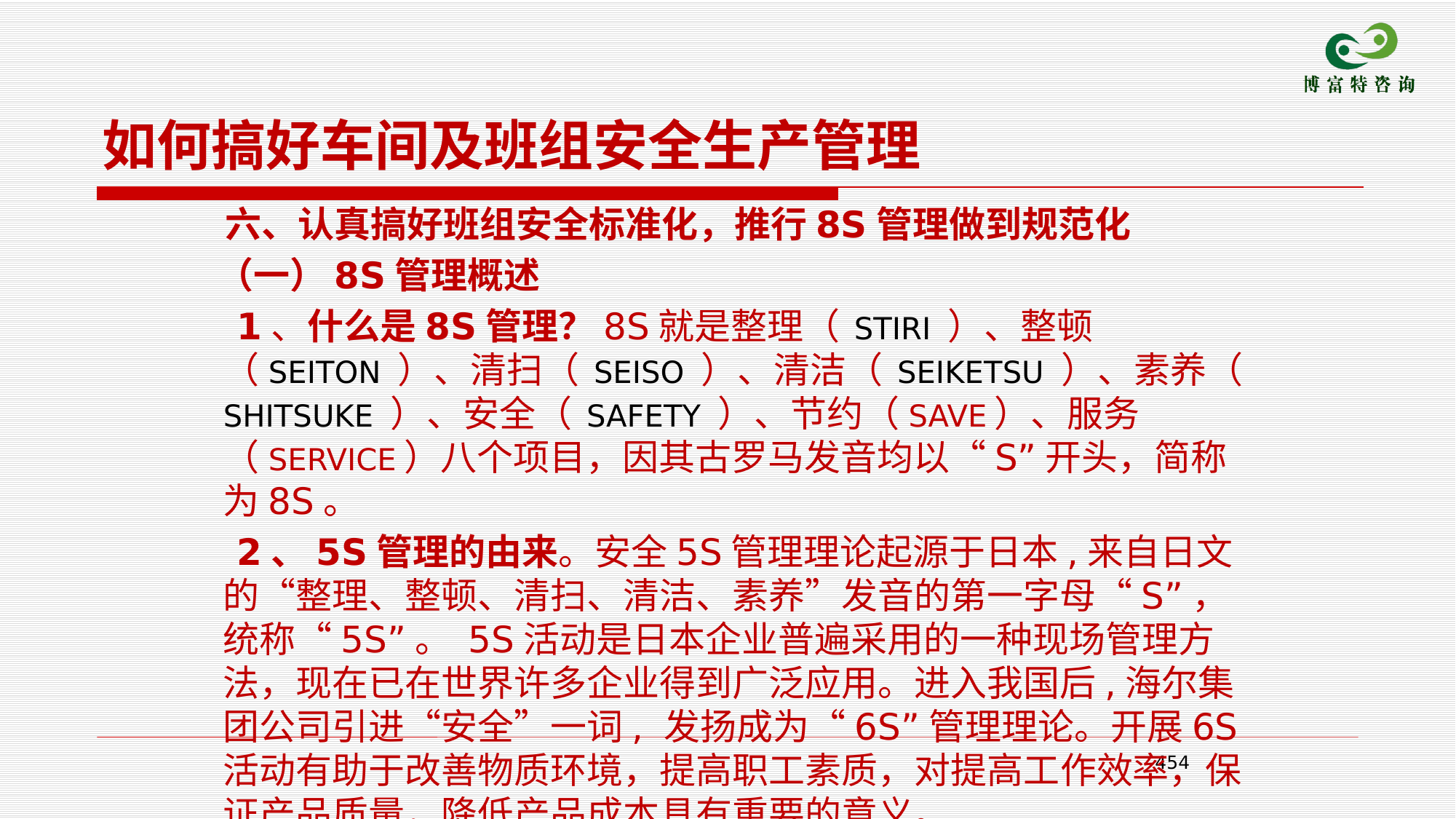

如何搞好车间及班组安全生产管理
      六、认真搞好班组安全标准化，推行8S管理做到规范化
     （一）8S管理概述
      1、什么是8S管理？8S就是整理（ STIRI ）、整顿（SEITON ）、清扫（ SEISO ）、清洁（ SEIKETSU ）、素养（ SHITSUKE ）、安全（ SAFETY ）、节约（SAVE）、服务（SERVICE）八个项目，因其古罗马发音均以“S”开头，简称为8S。
      2、5S管理的由来。安全5S管理理论起源于日本,来自日文的“整理、整顿、清扫、清洁、素养”发音的第一字母“S”，统称“5S”。 5S活动是日本企业普遍采用的一种现场管理方法，现在已在世界许多企业得到广泛应用。进入我国后,海尔集团公司引进“安全”一词, 发扬成为“6S”管理理论。开展6S活动有助于改善物质环境，提高职工素质，对提高工作效率，保证产品质量，降低产品成本具有重要的意义。

454